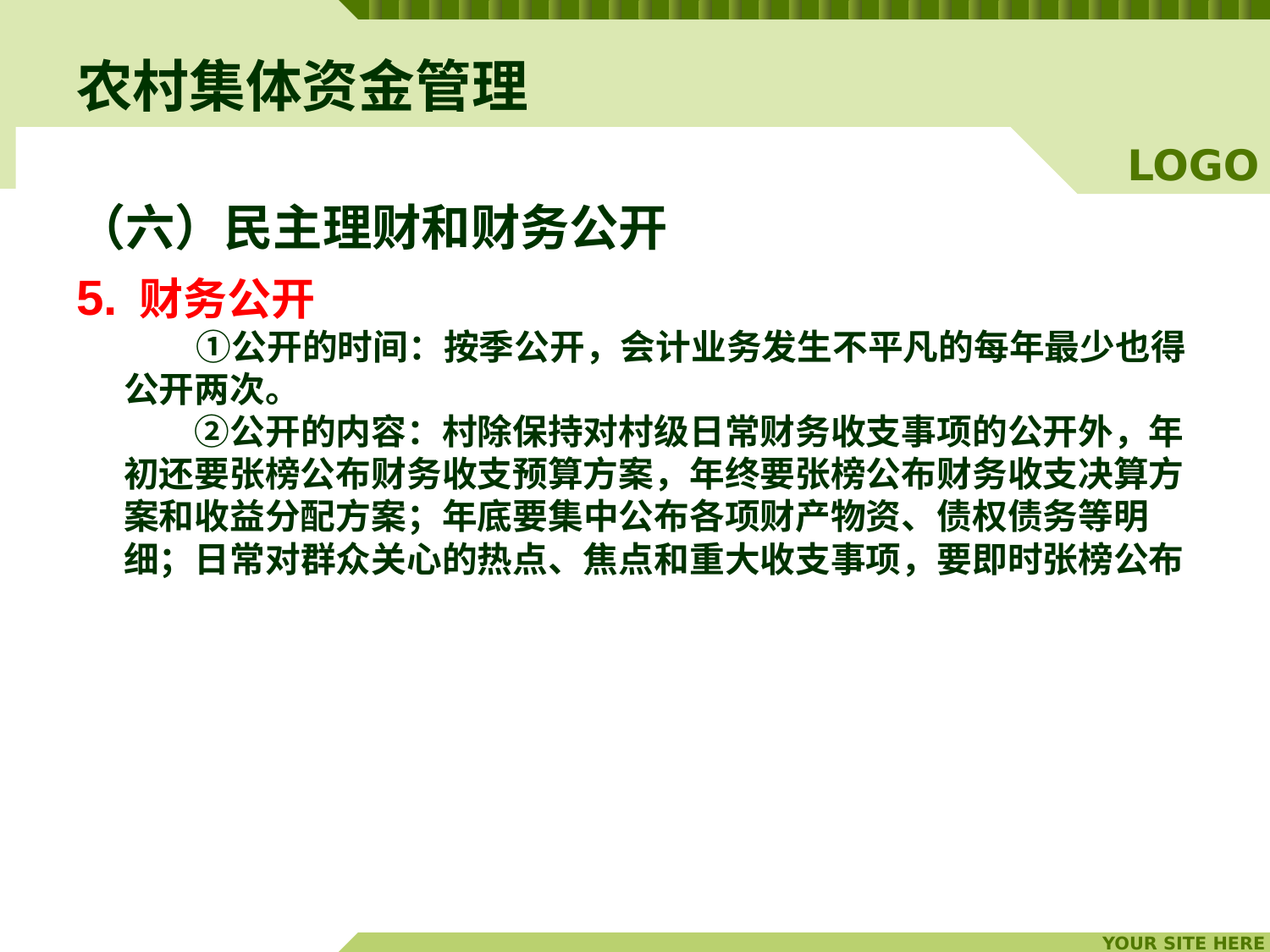

# 农村集体资金管理
（六）民主理财和财务公开
5. 财务公开
         ①公开的时间：按季公开，会计业务发生不平凡的每年最少也得公开两次。
　　②公开的内容：村除保持对村级日常财务收支事项的公开外，年初还要张榜公布财务收支预算方案，年终要张榜公布财务收支决算方案和收益分配方案；年底要集中公布各项财产物资、债权债务等明细；日常对群众关心的热点、焦点和重大收支事项，要即时张榜公布